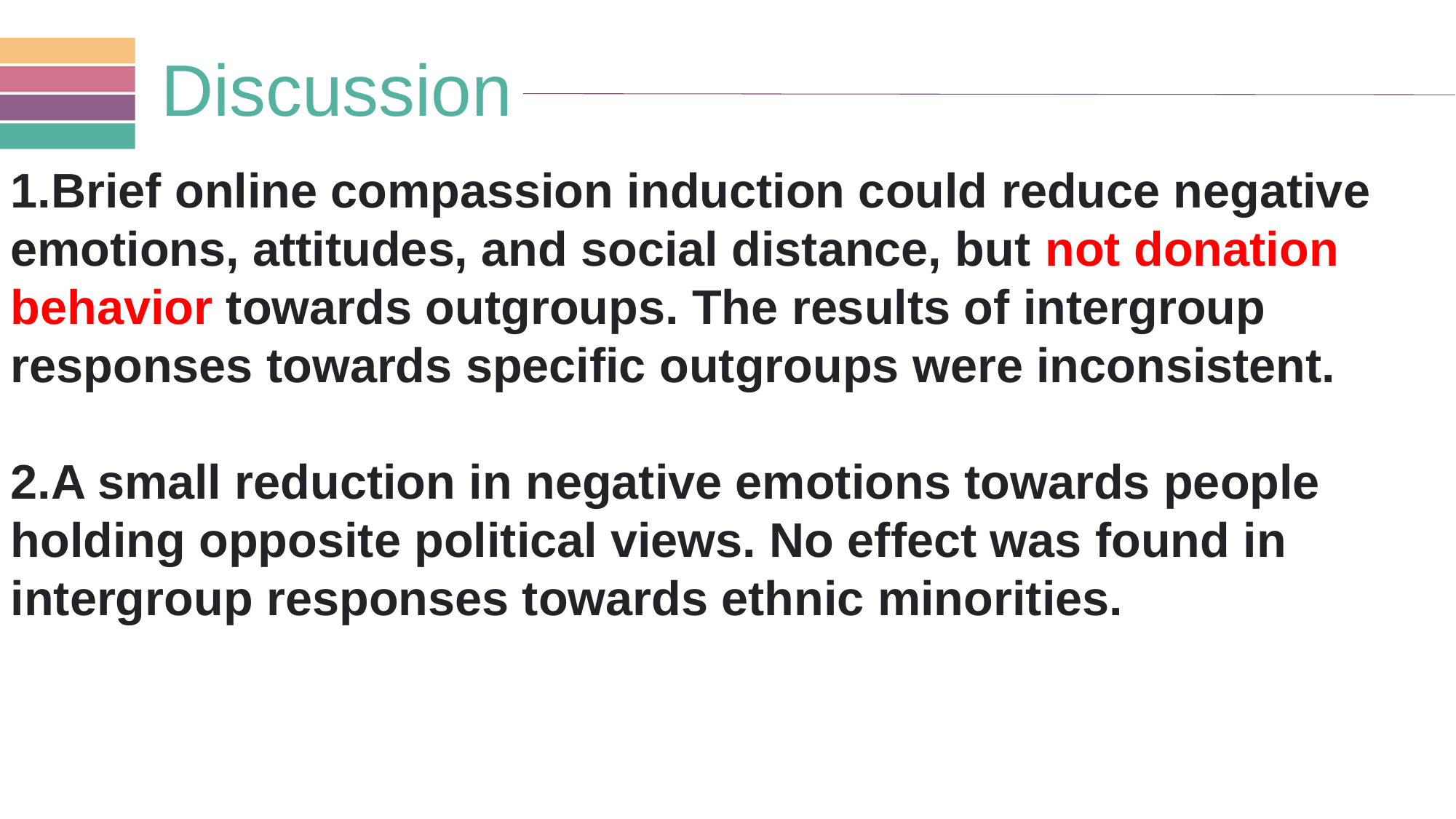

Discussion

1.Brief online compassion induction could reduce negative emotions, attitudes, and social distance, but not donation behavior towards outgroups. The results of intergroup responses towards specific outgroups were inconsistent.

2.A small reduction in negative emotions towards people holding opposite political views. No effect was found in intergroup responses towards ethnic minorities.

PPT模板下载：www.1ppt.com/moban/     行业PPT模板：www.1ppt.com/hangye/
节日PPT模板：www.1ppt.com/jieri/           PPT素材下载：www.1ppt.com/sucai/
PPT背景图片：www.1ppt.com/beijing/      PPT图表下载：www.1ppt.com/tubiao/
优秀PPT下载：www.1ppt.com/xiazai/        PPT教程： www.1ppt.com/powerpoint/
Word教程： www.1ppt.com/word/              Excel教程：www.1ppt.com/excel/
资料下载：www.1ppt.com/ziliao/                PPT课件下载：www.1ppt.com/kejian/
范文下载：www.1ppt.com/fanwen/             试卷下载：www.1ppt.com/shiti/
教案下载：www.1ppt.com/jiaoan/
字体下载：www.1ppt.com/ziti/